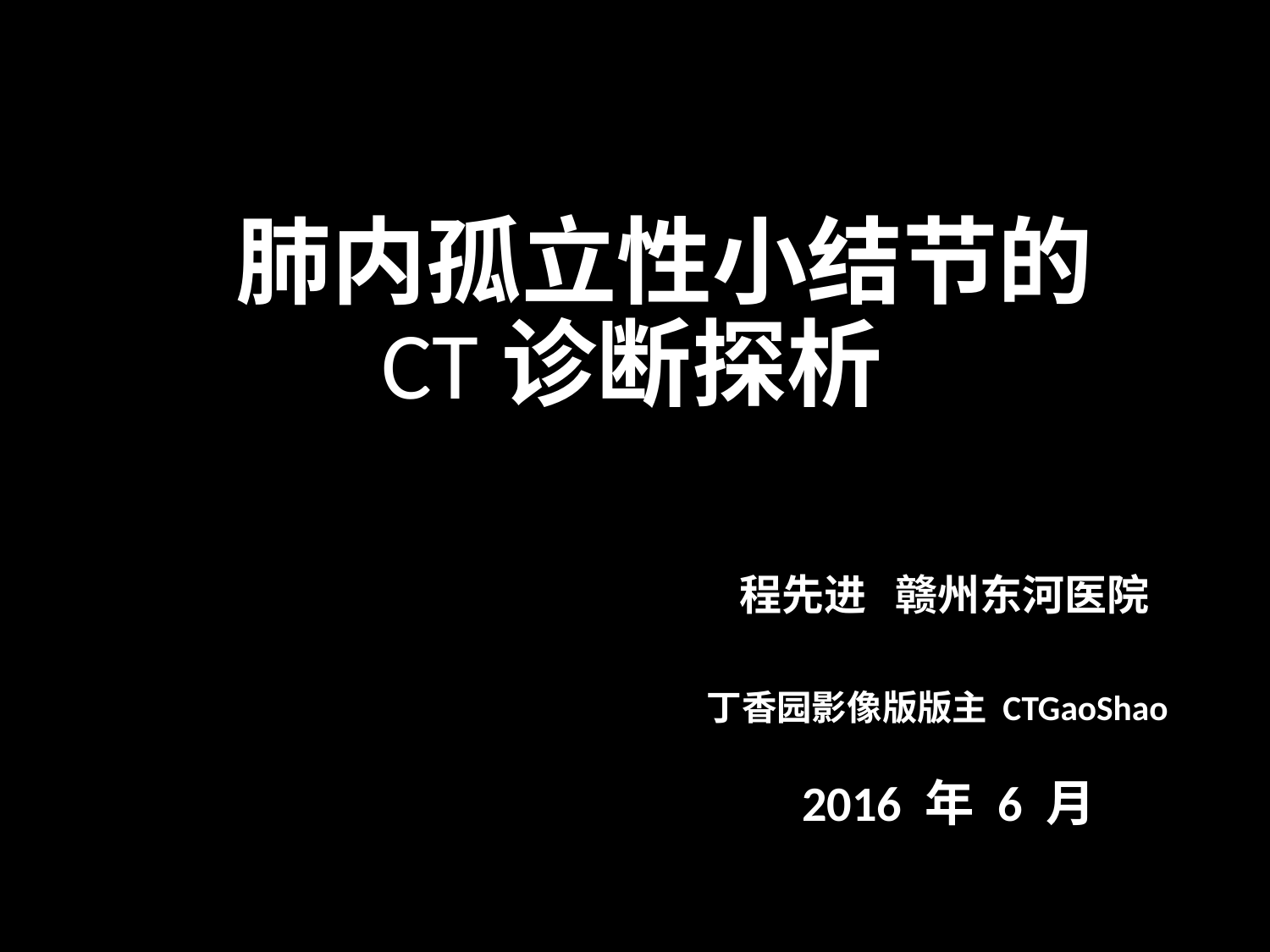

# 肺内孤立性小结节的 CT诊断探析
程先进   赣州东河医院

        丁香园影像版版主 CTGaoShao

    2016 年 6 月